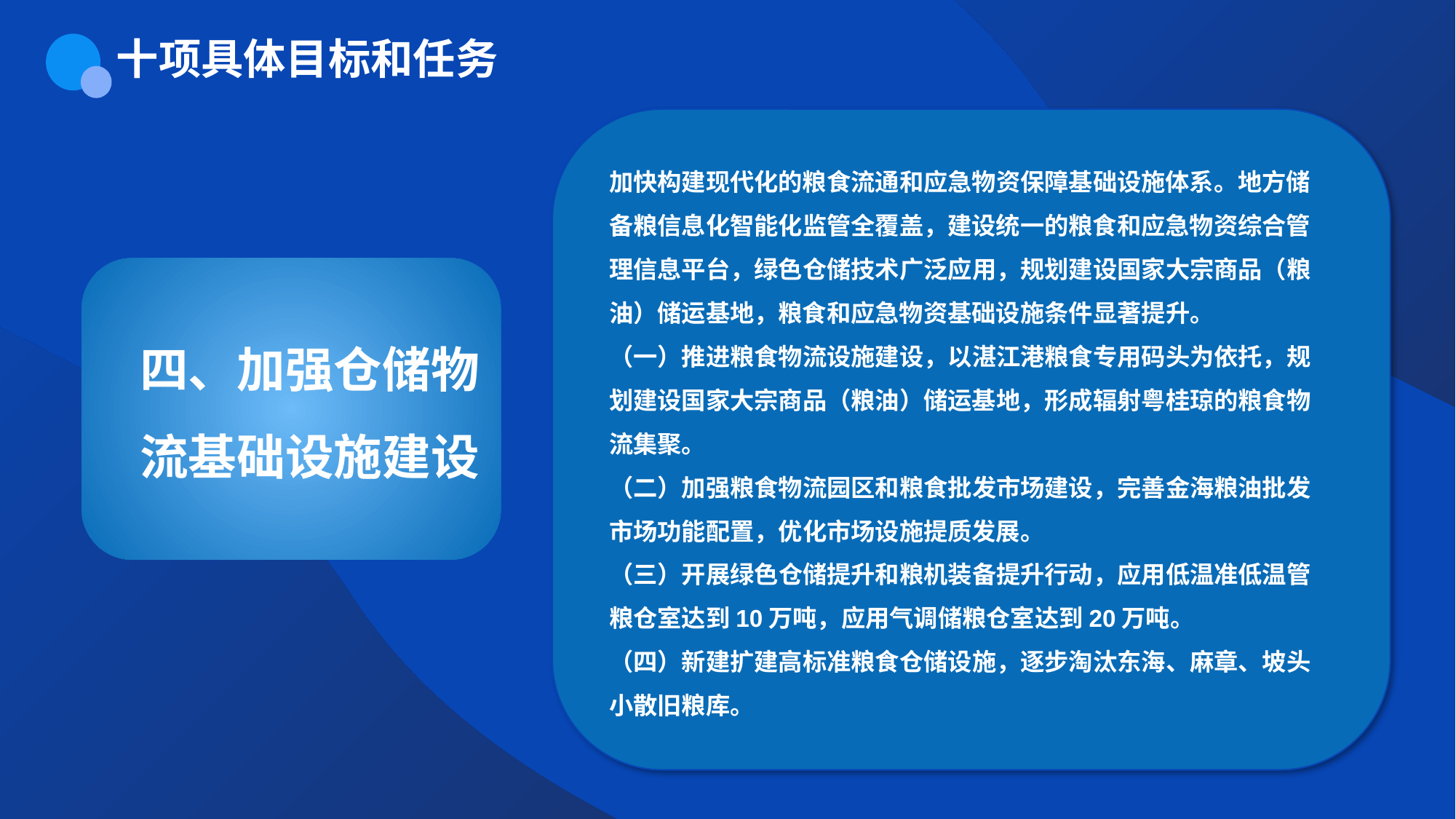

十项具体目标和任务

加快构建现代化的粮食流通和应急物资保障基础设施体系。地方储备粮信息化智能化监管全覆盖，建设统一的粮食和应急物资综合管理信息平台，绿色仓储技术广泛应用，规划建设国家大宗商品（粮油）储运基地，粮食和应急物资基础设施条件显著提升。
（一）推进粮食物流设施建设，以湛江港粮食专用码头为依托，规划建设国家大宗商品（粮油）储运基地，形成辐射粤桂琼的粮食物流集聚。
（二）加强粮食物流园区和粮食批发市场建设，完善金海粮油批发市场功能配置，优化市场设施提质发展。
（三）开展绿色仓储提升和粮机装备提升行动，应用低温准低温管粮仓室达到10万吨，应用气调储粮仓室达到20万吨。
（四）新建扩建高标准粮食仓储设施，逐步淘汰东海、麻章、坡头小散旧粮库。

四、加强仓储物流基础设施建设